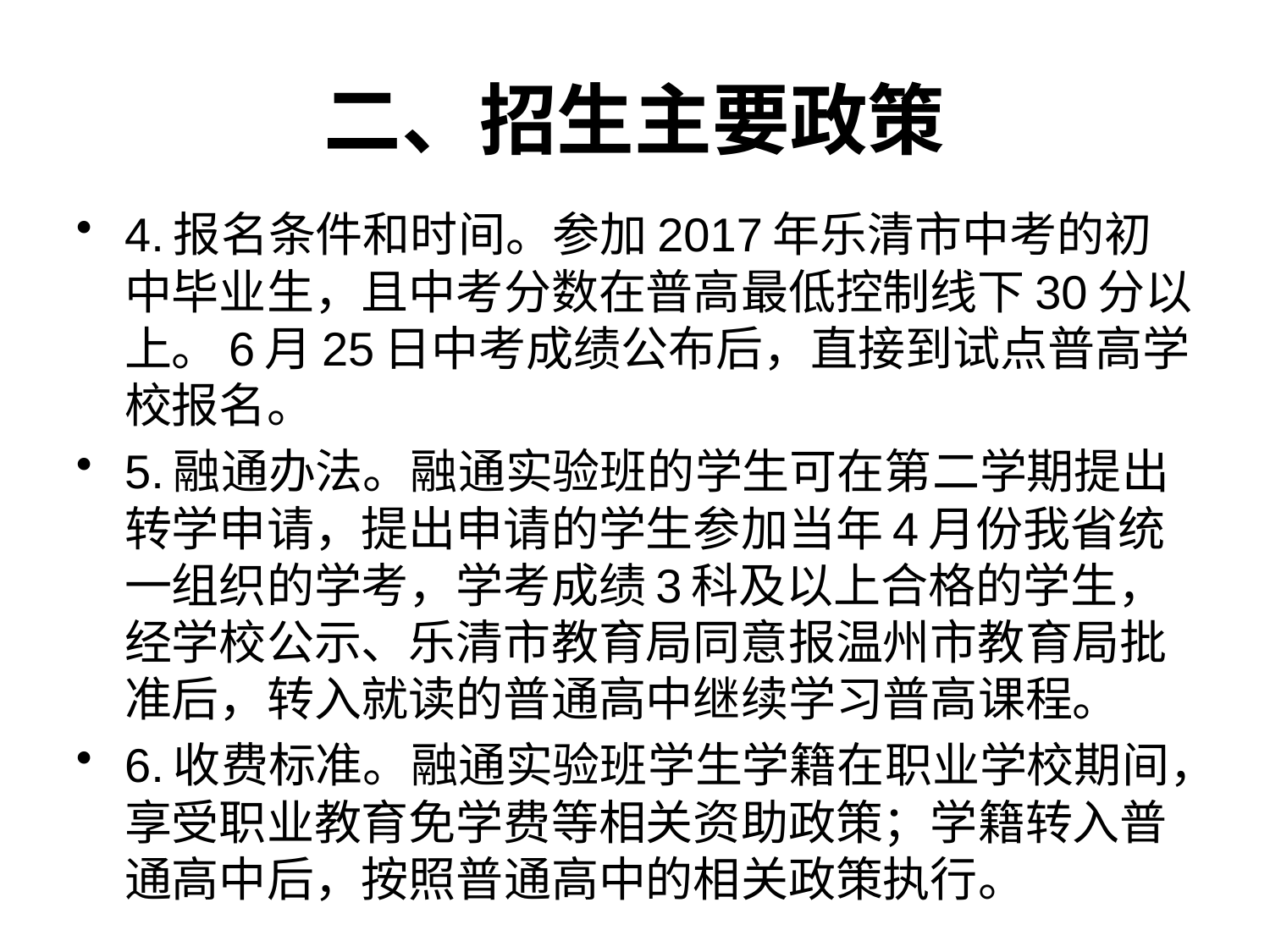

# 二、招生主要政策
4.报名条件和时间。参加2017年乐清市中考的初中毕业生，且中考分数在普高最低控制线下30分以上。6月25日中考成绩公布后，直接到试点普高学校报名。
5.融通办法。融通实验班的学生可在第二学期提出转学申请，提出申请的学生参加当年4月份我省统一组织的学考，学考成绩3科及以上合格的学生，经学校公示、乐清市教育局同意报温州市教育局批准后，转入就读的普通高中继续学习普高课程。
6.收费标准。融通实验班学生学籍在职业学校期间，享受职业教育免学费等相关资助政策；学籍转入普通高中后，按照普通高中的相关政策执行。